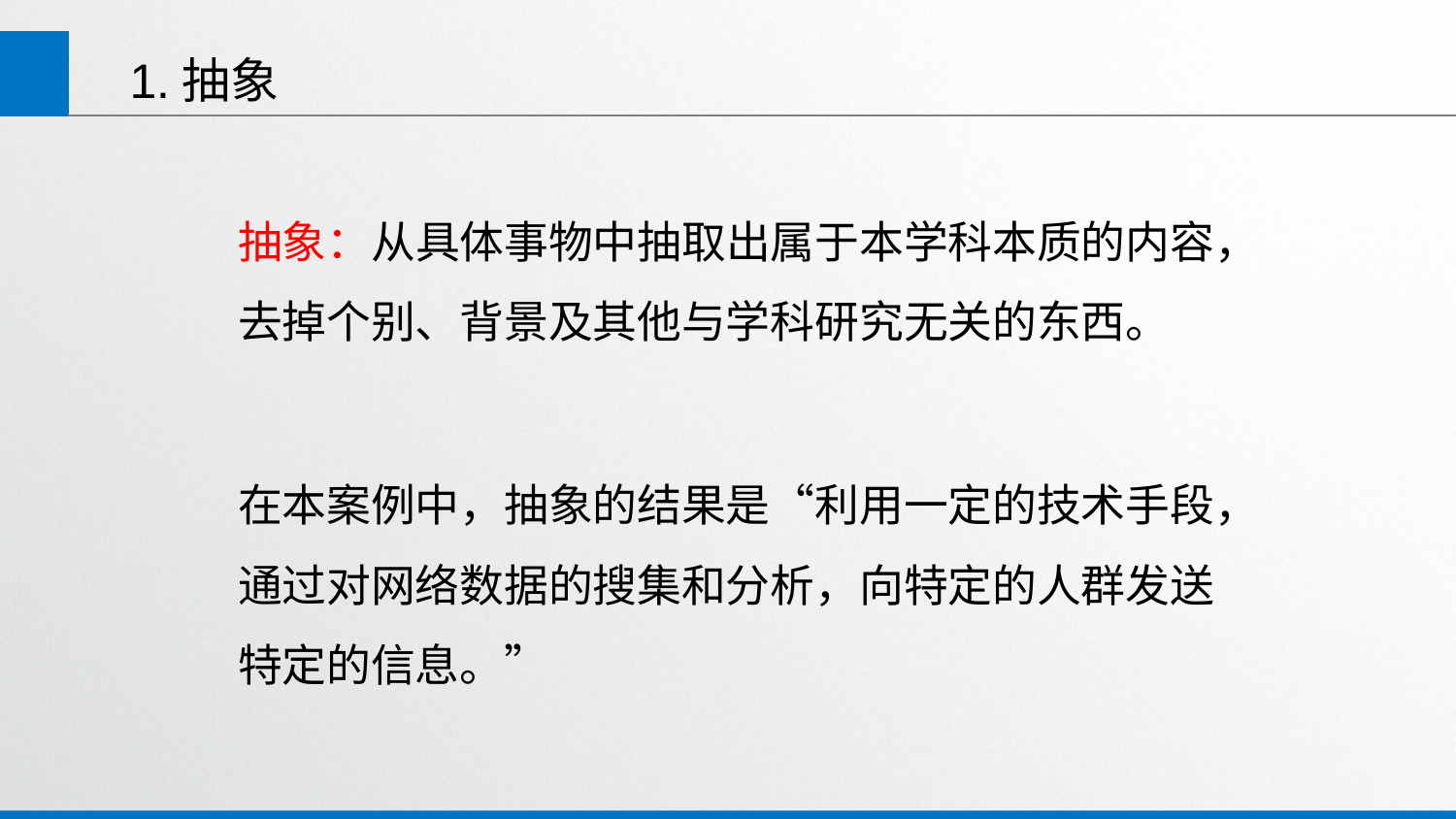

1.抽象
抽象：从具体事物中抽取出属于本学科本质的内容，去掉个别、背景及其他与学科研究无关的东西。
在本案例中，抽象的结果是“利用一定的技术手段，通过对网络数据的搜集和分析，向特定的人群发送特定的信息。”